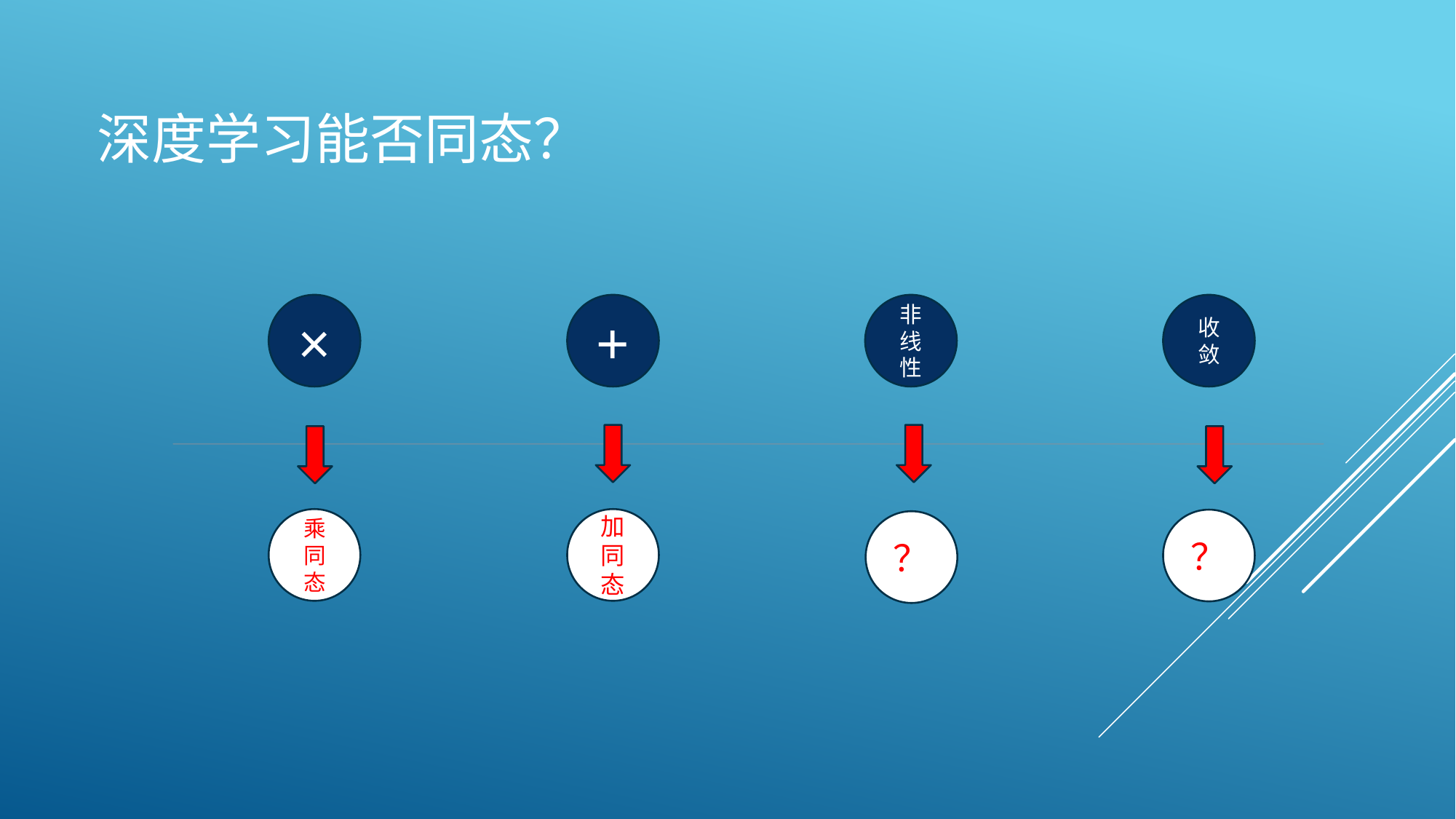

# 深度学习能否同态？
×
+
非线性
收敛

乘同态
加同态
？
？